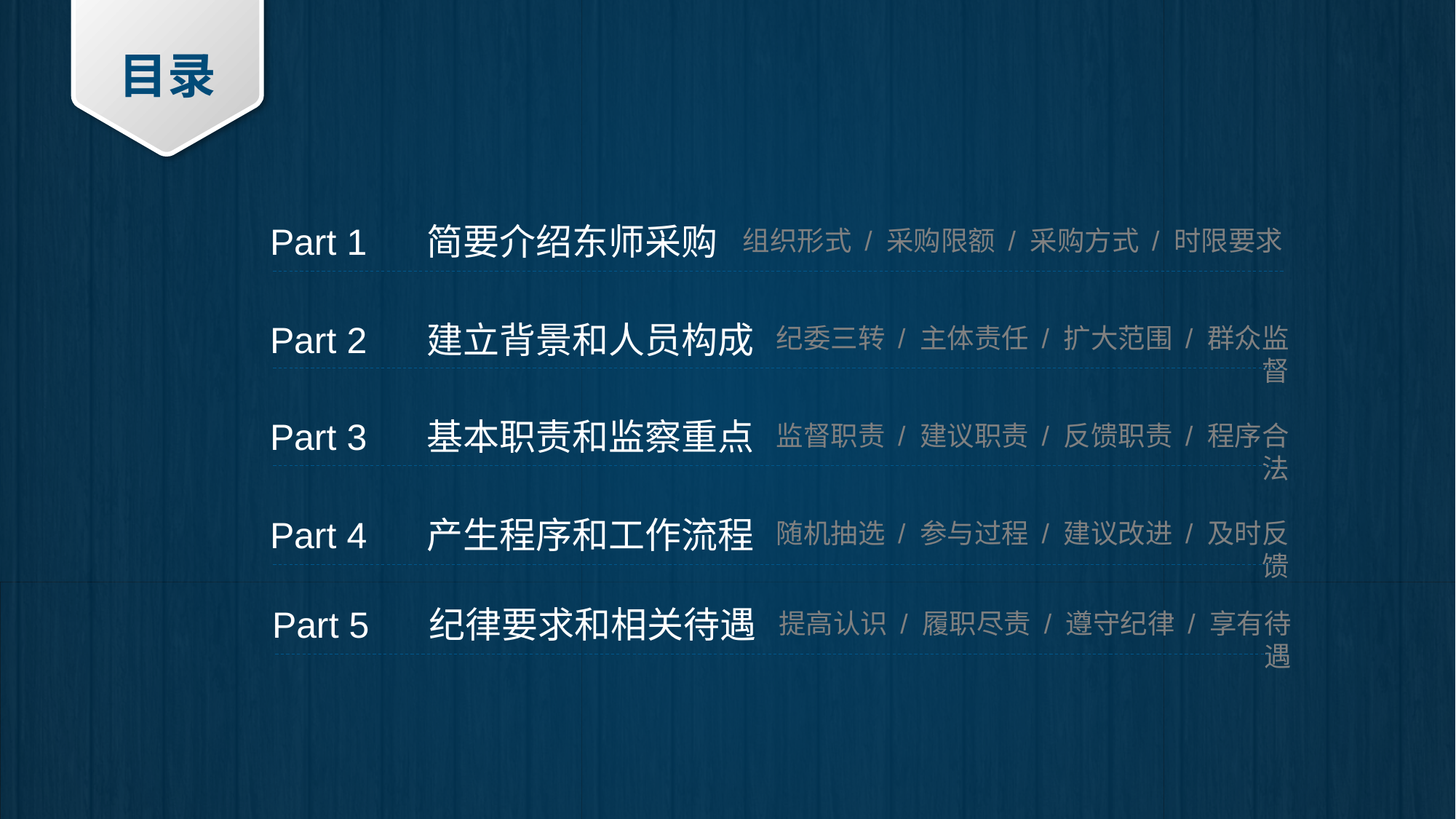

目录
Part 1
简要介绍东师采购
组织形式 / 采购限额 / 采购方式 / 时限要求
Part 2
建立背景和人员构成
纪委三转 / 主体责任 / 扩大范围 / 群众监督
Part 3
基本职责和监察重点
监督职责 / 建议职责 / 反馈职责 / 程序合法
Part 4
产生程序和工作流程
随机抽选 / 参与过程 / 建议改进 / 及时反馈
Part 5
纪律要求和相关待遇
提高认识 / 履职尽责 / 遵守纪律 / 享有待遇